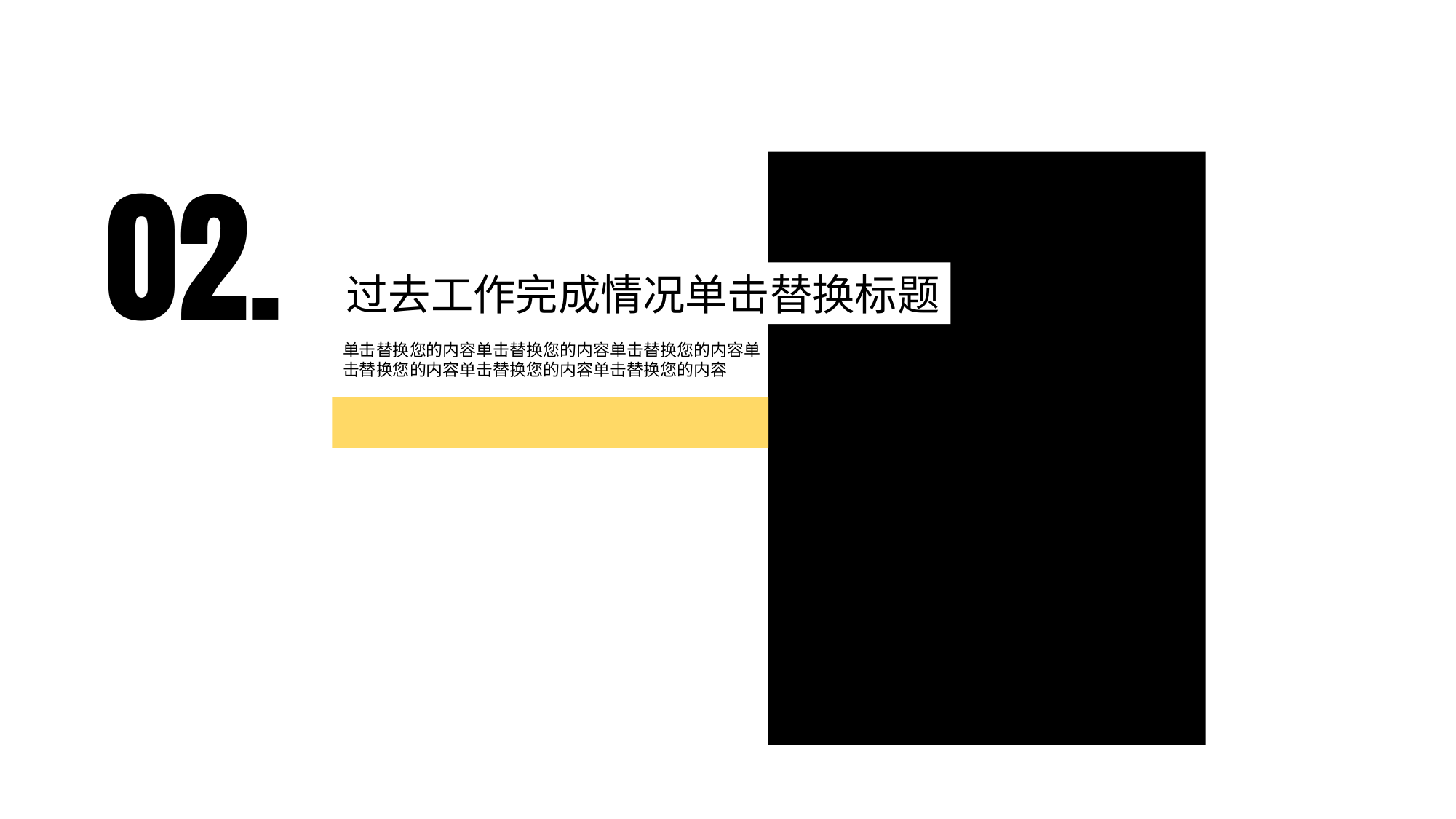

02.
过去工作完成情况单击替换标题
单击替换您的内容单击替换您的内容单击替换您的内容单击替换您的内容单击替换您的内容单击替换您的内容